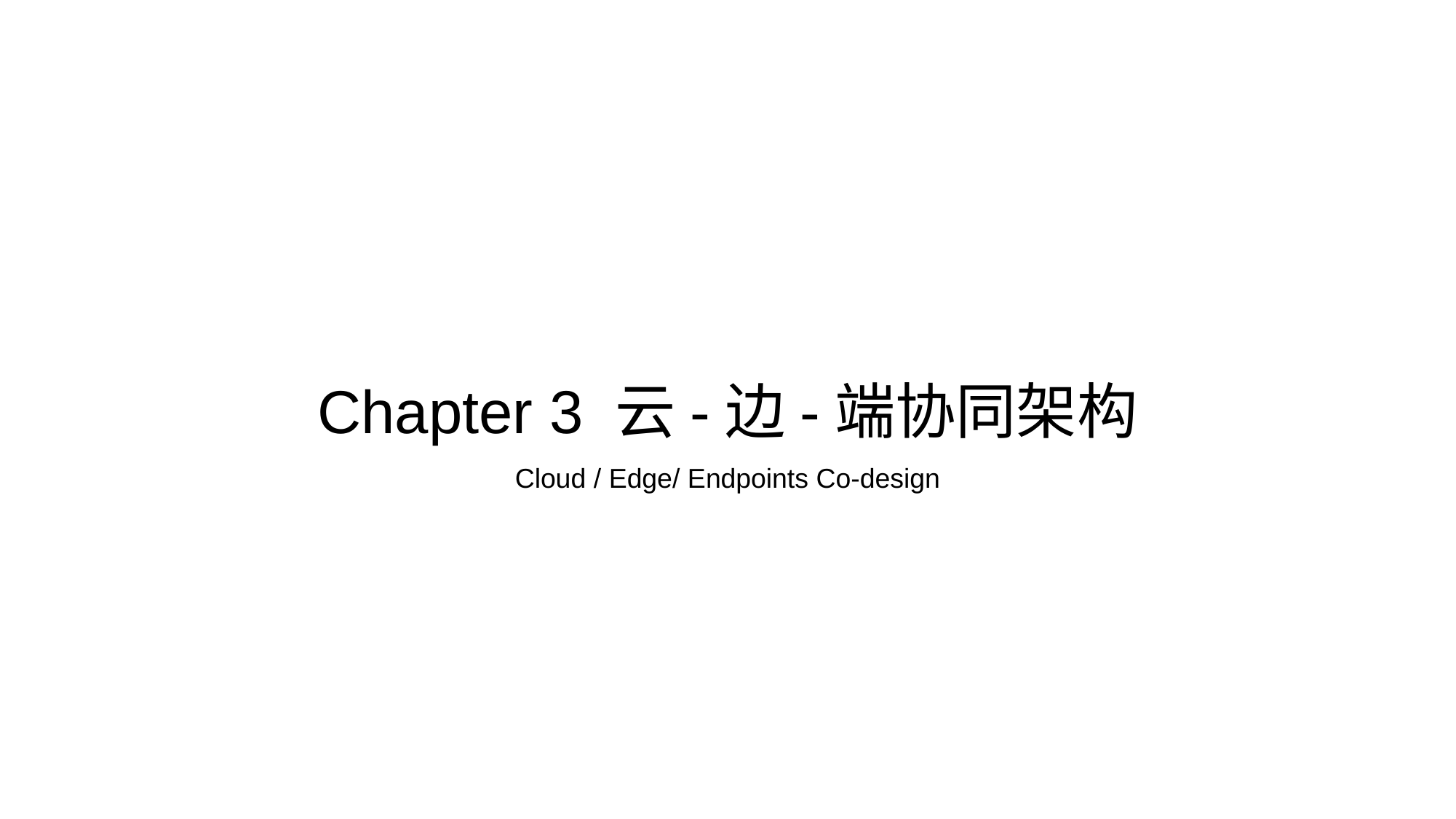

Chapter 3 云-边-端协同架构
Cloud / Edge/ Endpoints Co-design